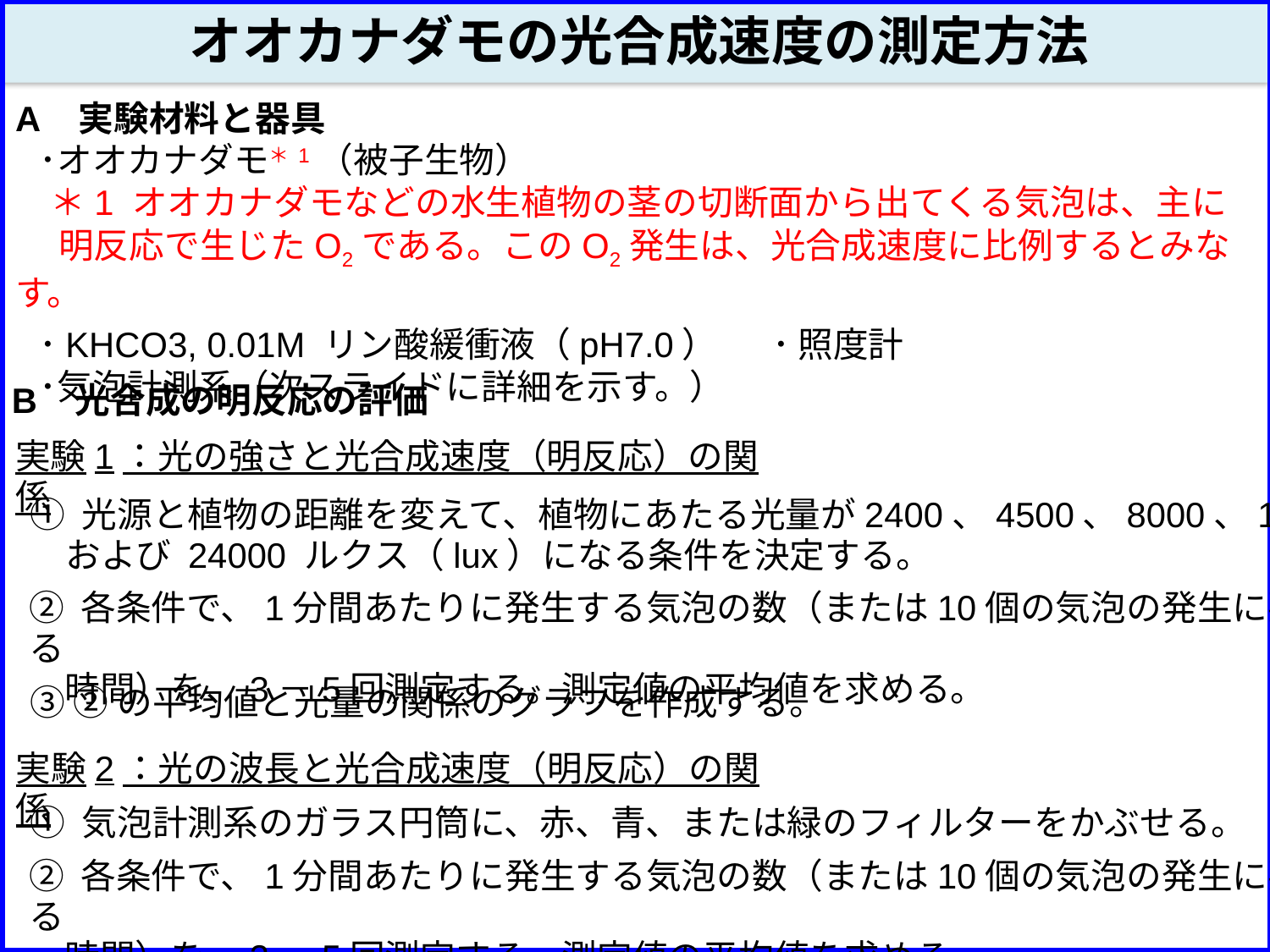

オオカナダモの光合成速度の測定方法

A   実験材料と器具
  ･オオカナダモ＊1（被子生物）
　＊1 オオカナダモなどの水生植物の茎の切断面から出てくる気泡は、主に
　 明反応で生じたO2である。このO2発生は、光合成速度に比例するとみなす。

  ･KHCO3, 0.01M リン酸緩衝液（pH7.0）       ･ 照度計
  ･気泡計測系（次スライドに詳細を示す。）
B   光合成の明反応の評価
実験1：光の強さと光合成速度（明反応）の関係
➀ 光源と植物の距離を変えて、植物にあたる光量が2400、4500、8000、13000
　および 24000 ルクス（lux）になる条件を決定する。
② 各条件で、1分間あたりに発生する気泡の数（または10個の気泡の発生に要する
　時間）を、3－5回測定する。測定値の平均値を求める。
③ ②の平均値と光量の関係のグラフを作成する。
実験2：光の波長と光合成速度（明反応）の関係
➀ 気泡計測系のガラス円筒に、赤、青、または緑のフィルターをかぶせる。
② 各条件で、1分間あたりに発生する気泡の数（または10個の気泡の発生に要する
　時間）を、3－5回測定する。測定値の平均値を求める。